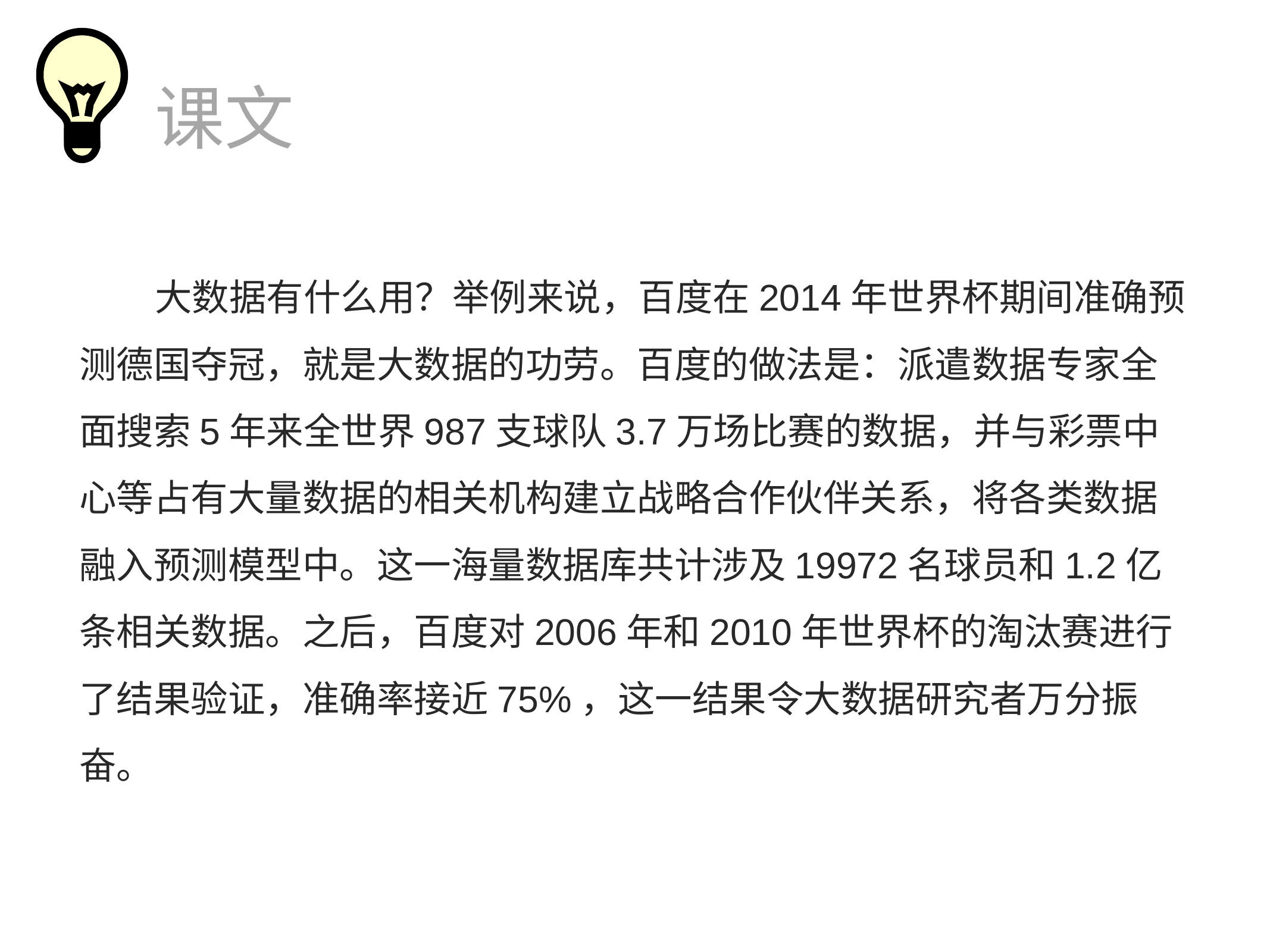

课文
        大数据有什么用？举例来说，百度在2014年世界杯期间准确预测德国夺冠，就是大数据的功劳。百度的做法是：派遣数据专家全面搜索5年来全世界987支球队3.7万场比赛的数据，并与彩票中心等占有大量数据的相关机构建立战略合作伙伴关系，将各类数据融入预测模型中。这一海量数据库共计涉及19972名球员和1.2亿条相关数据。之后，百度对2006年和2010年世界杯的淘汰赛进行了结果验证，准确率接近75%，这一结果令大数据研究者万分振奋。